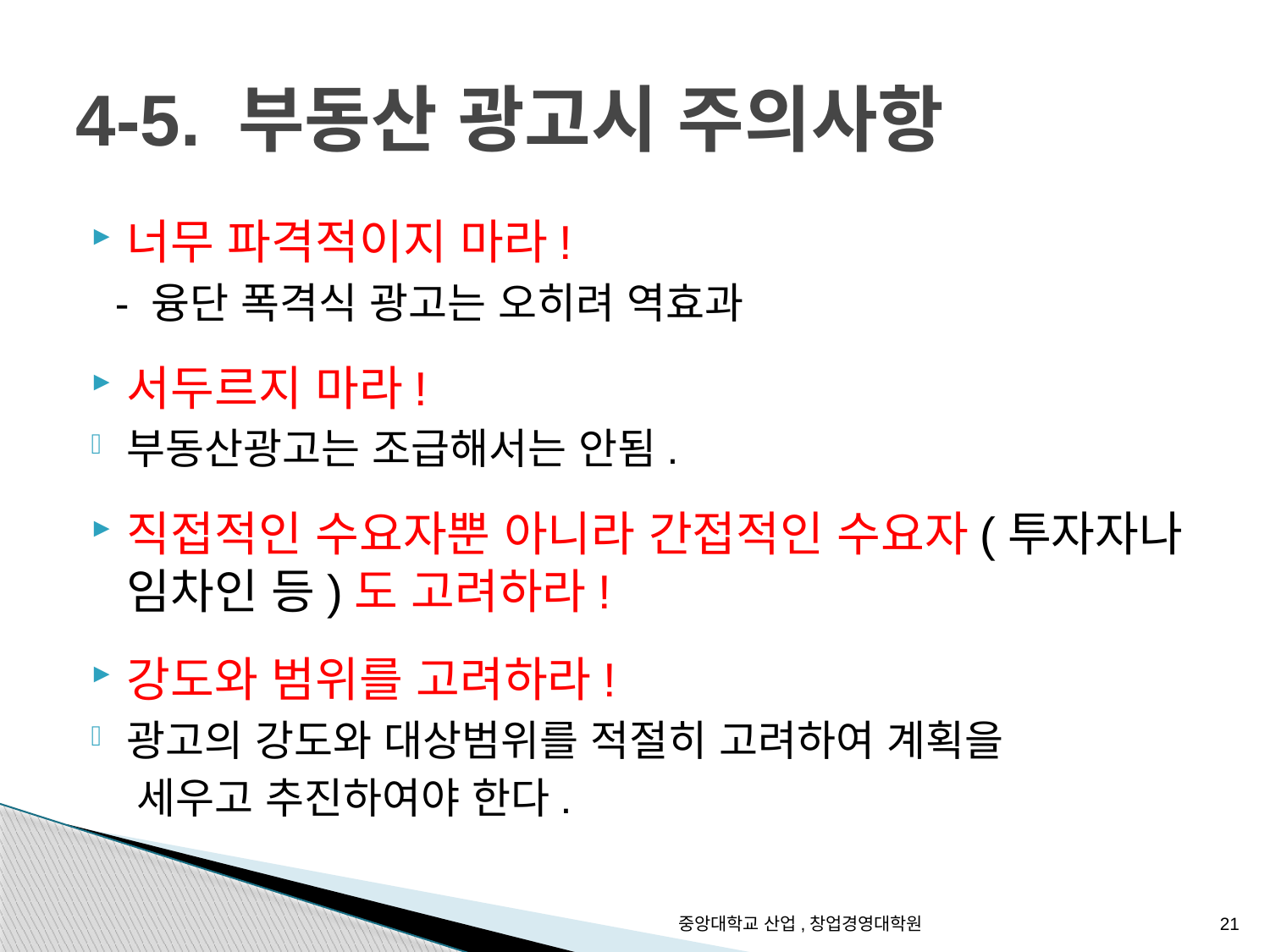

# 4-5. 부동산 광고시 주의사항
너무 파격적이지 마라!
  - 융단 폭격식 광고는 오히려 역효과

서두르지 마라!
부동산광고는 조급해서는 안됨.

직접적인 수요자뿐 아니라 간접적인 수요자(투자자나 임차인 등)도 고려하라!

강도와 범위를 고려하라!
광고의 강도와 대상범위를 적절히 고려하여 계획을
   세우고 추진하여야 한다.
중앙대학교 산업,창업경영대학원
21